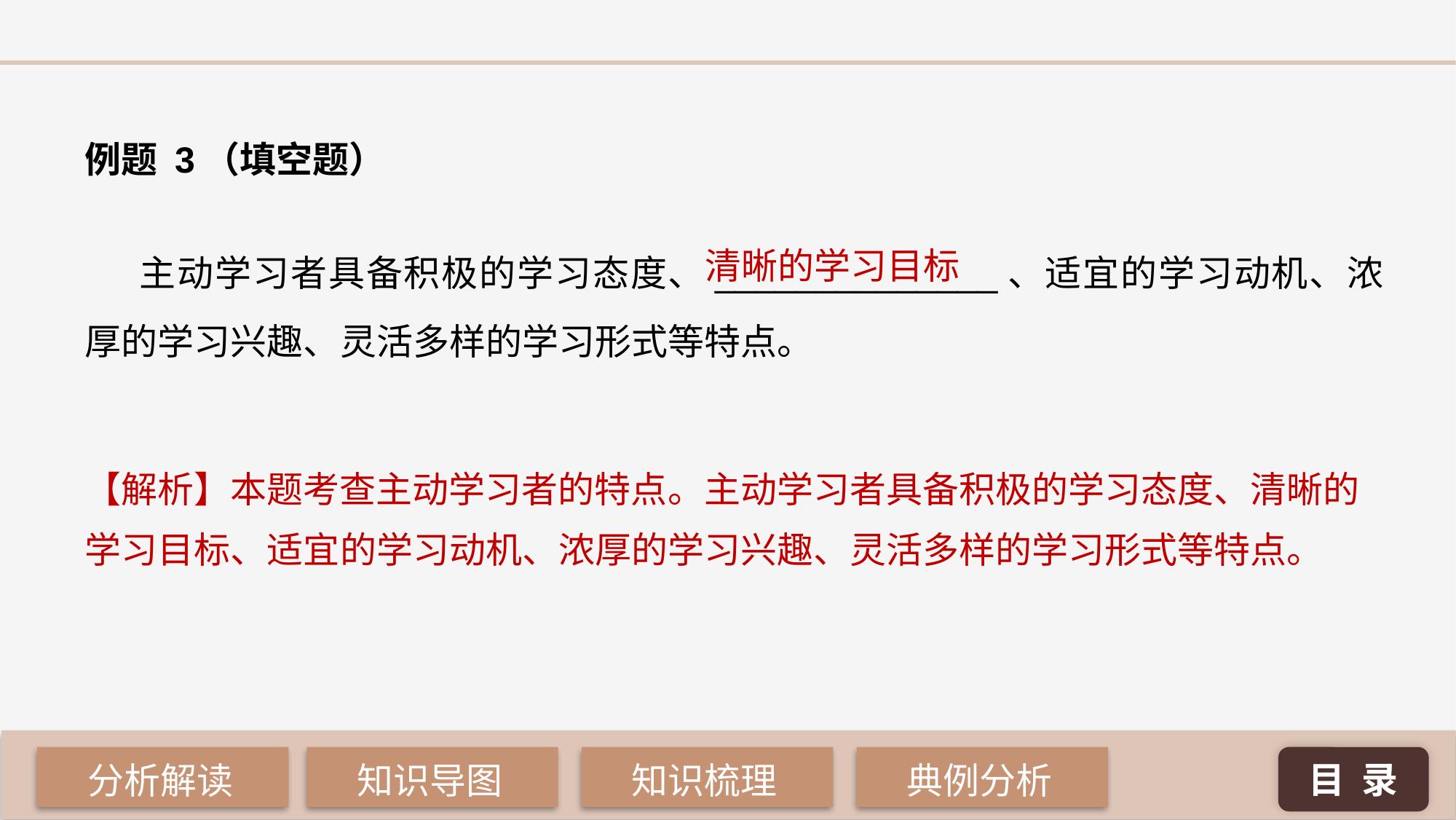

例题 3（填空题）
主动学习者具备积极的学习态度、______________、适宜的学习动机、浓厚的学习兴趣、灵活多样的学习形式等特点。
清晰的学习目标
【解析】本题考查主动学习者的特点。主动学习者具备积极的学习态度、清晰的学习目标、适宜的学习动机、浓厚的学习兴趣、灵活多样的学习形式等特点。